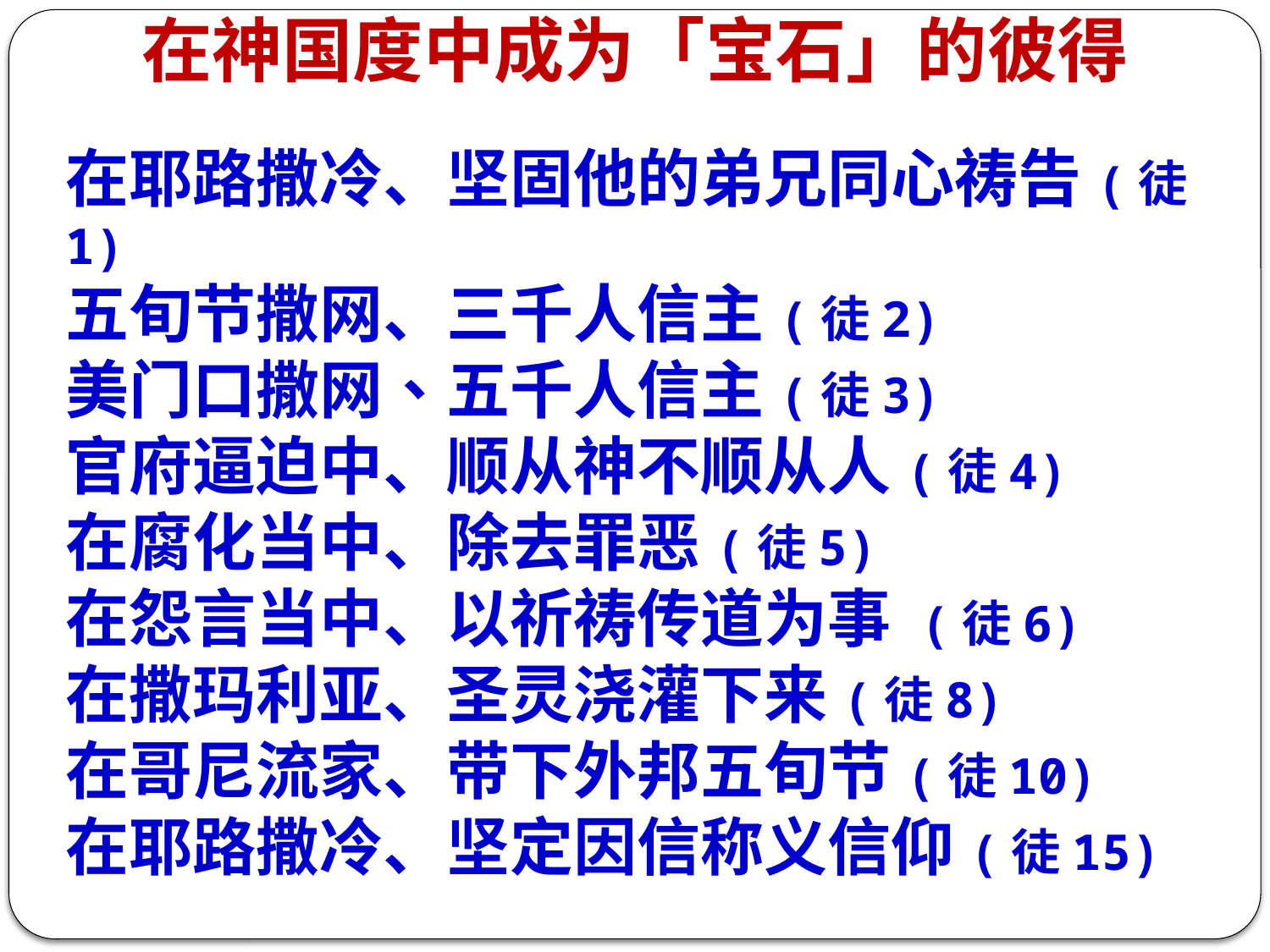

在神国度中成为「宝石」的彼得
在耶路撒冷、坚固他的弟兄同心祷告(徒1)
五旬节撒网、三千人信主(徒2)
美门口撒网、五千人信主(徒3)
官府逼迫中、顺从神不顺从人(徒4)
在腐化当中、除去罪恶(徒5)
在怨言当中、以祈祷传道为事 (徒6)
在撒玛利亚、圣灵浇灌下来(徒8)
在哥尼流家、带下外邦五旬节(徒10)
在耶路撒冷、坚定因信称义信仰(徒15)